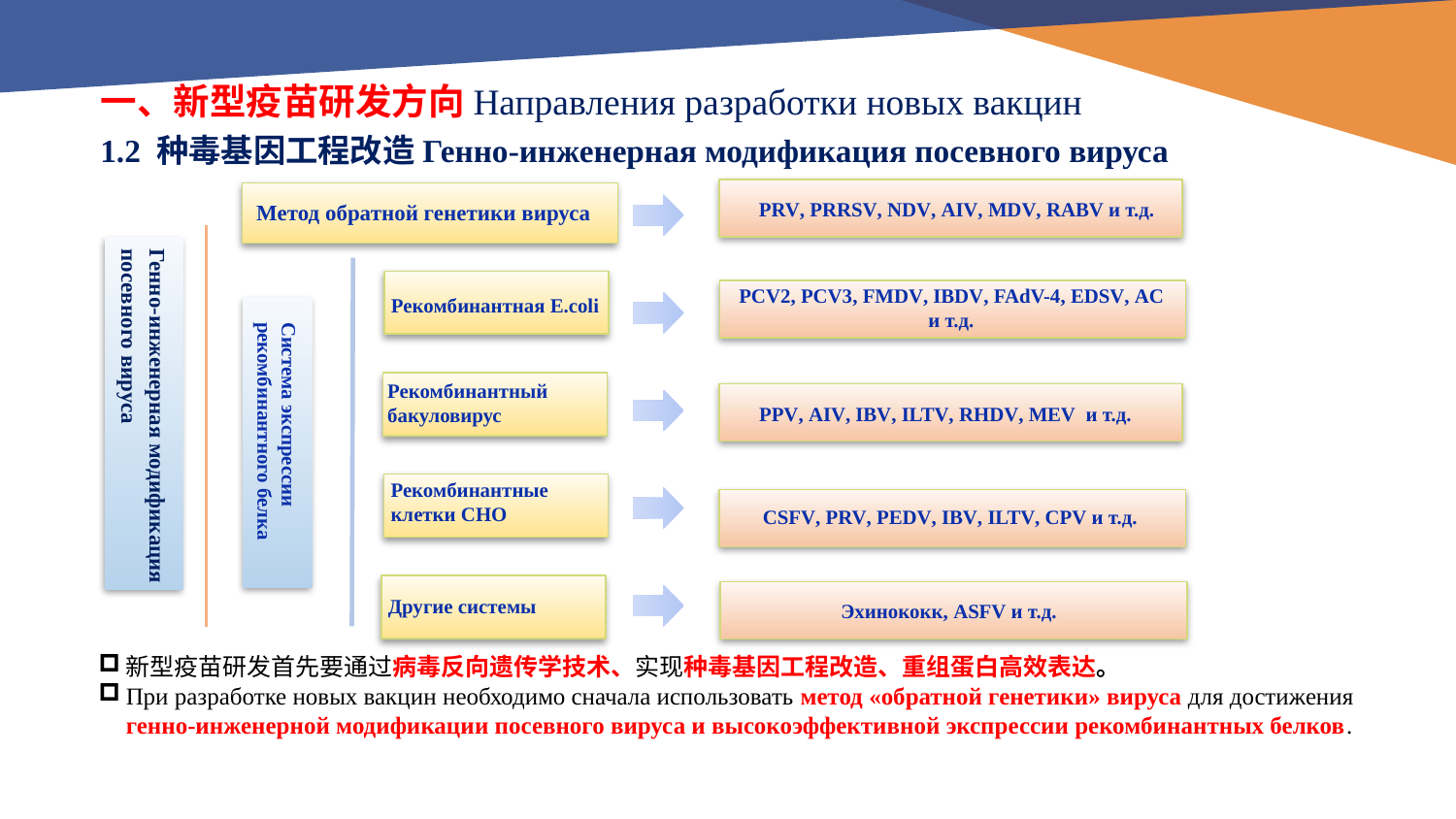

一、新型疫苗研发方向Направления разработки новых вакцин
1.2 种毒基因工程改造Генно-инженерная модификация посевного вируса

PRV, PRRSV, NDV, AIV, MDV, RABV и т.д.

Метод обратной генетики вируса

Генно-инженерная модификация посевного вируса

Рекомбинантная E.coli
PCV2, PCV3, FMDV, IBDV, FAdV-4, EDSV, AC и т.д.

Система экспрессии рекомбинантного белка
Рекомбинантный бакуловирус

PPV, AIV, IBV, ILTV, RHDV, MEV  и т.д.

Рекомбинантные клетки СНО

CSFV, PRV, PEDV, IBV, ILTV, CPV и т.д.

Другие системы

Эхинококк, ASFV и т.д.

新型疫苗研发首先要通过病毒反向遗传学技术、实现种毒基因工程改造、重组蛋白高效表达。
При разработке новых вакцин необходимо сначала использовать метод «обратной генетики» вируса для достижения генно-инженерной модификации посевного вируса и высокоэффективной экспрессии рекомбинантных белков.